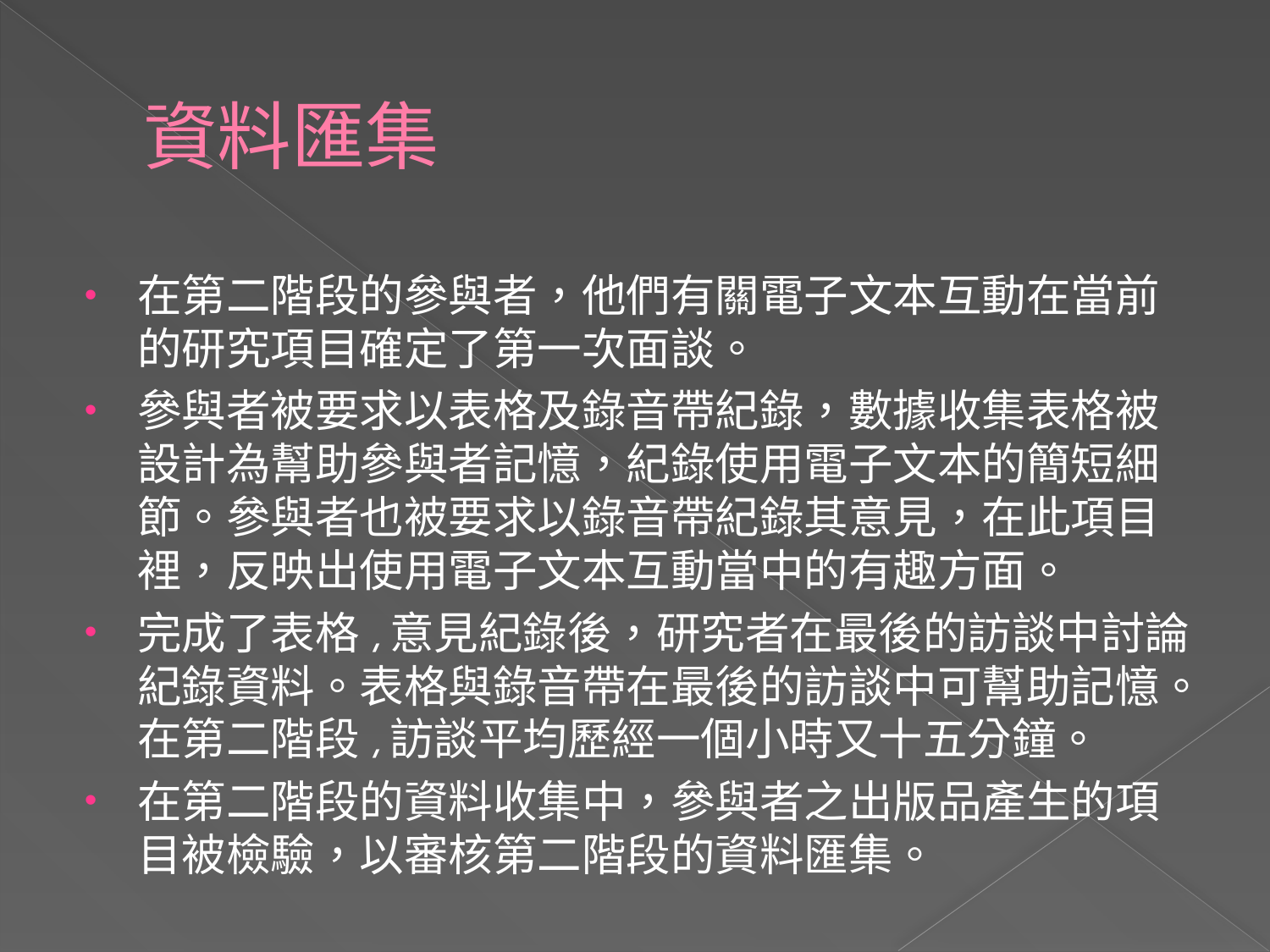

# 資料匯集
在第二階段的參與者，他們有關電子文本互動在當前的研究項目確定了第一次面談。
參與者被要求以表格及錄音帶紀錄，數據收集表格被設計為幫助參與者記憶，紀錄使用電子文本的簡短細節。參與者也被要求以錄音帶紀錄其意見，在此項目裡，反映出使用電子文本互動當中的有趣方面。
完成了表格,意見紀錄後，研究者在最後的訪談中討論紀錄資料。表格與錄音帶在最後的訪談中可幫助記憶。在第二階段,訪談平均歷經一個小時又十五分鐘。
在第二階段的資料收集中，參與者之出版品產生的項目被檢驗，以審核第二階段的資料匯集。